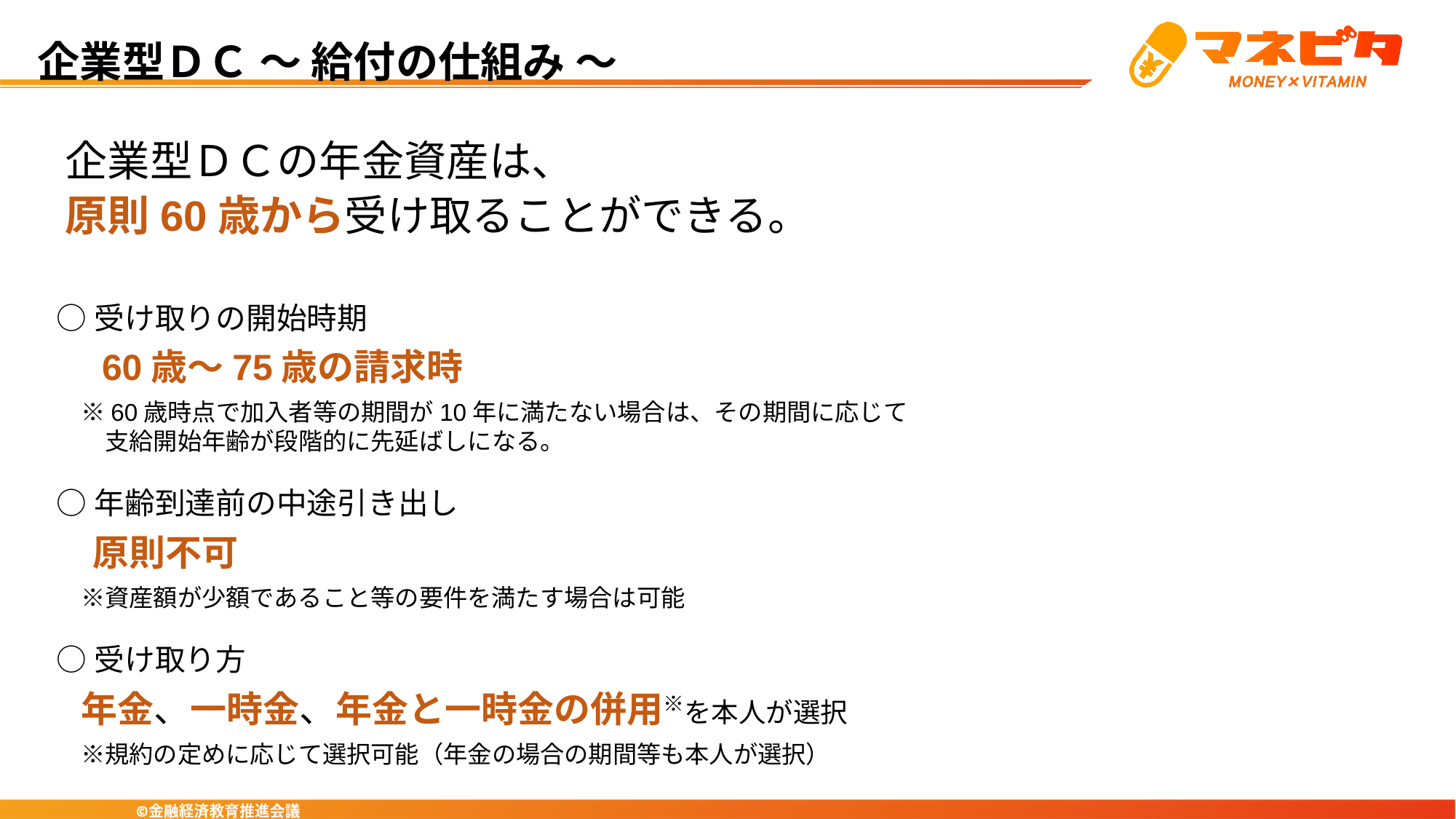

# 企業型ＤＣ ～ 給付の仕組み ～
企業型ＤＣの年金資産は、
原則60歳から受け取ることができる。

○受け取りの開始時期
　60歳～75歳の請求時
　※60歳時点で加入者等の期間が10年に満たない場合は、その期間に応じて
　　支給開始年齢が段階的に先延ばしになる。

○年齢到達前の中途引き出し
　原則不可
　※資産額が少額であること等の要件を満たす場合は可能

○受け取り方
　年金、一時金、年金と一時金の併用※を本人が選択
　※規約の定めに応じて選択可能（年金の場合の期間等も本人が選択）